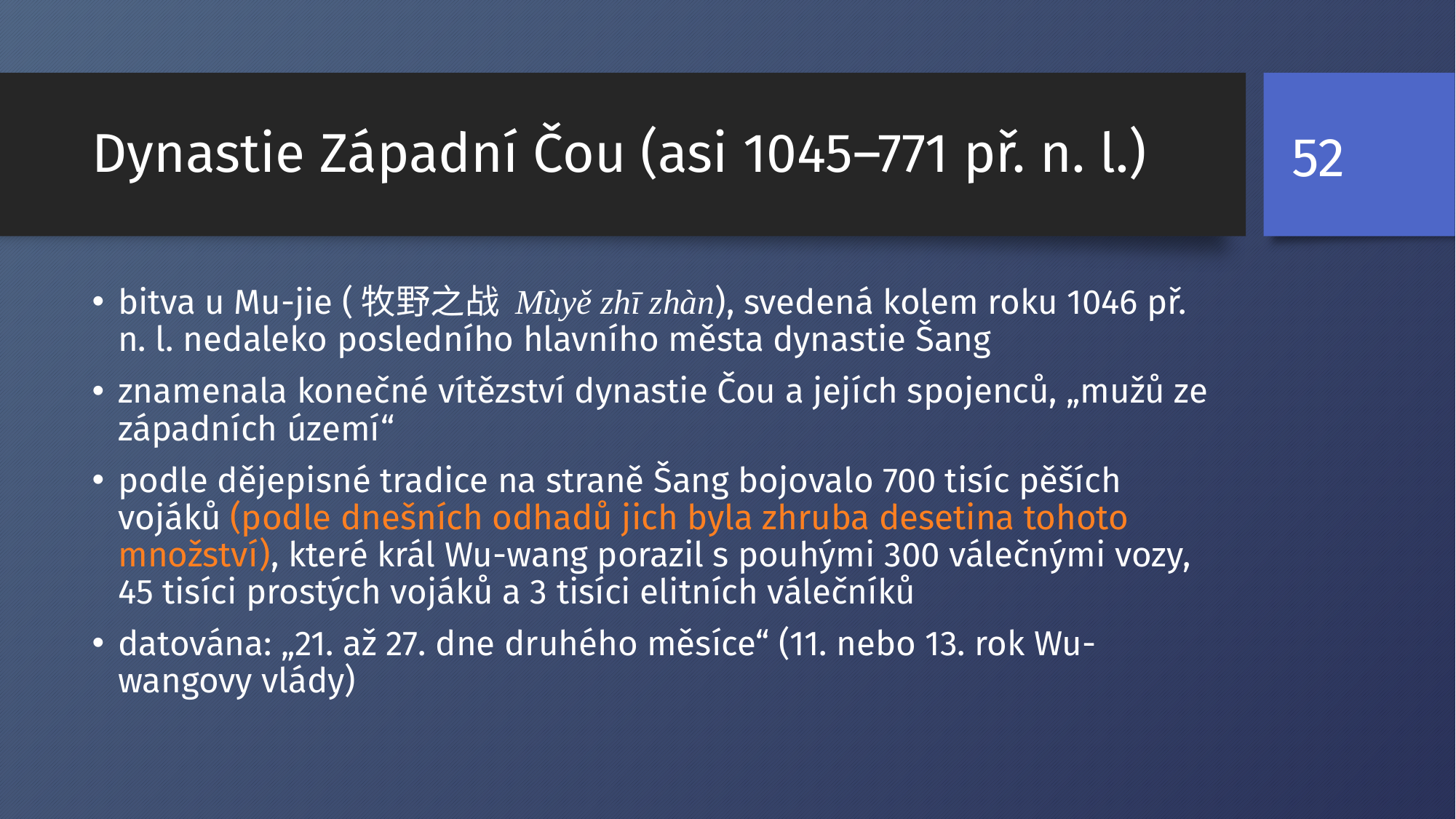

52
# Dynastie Západní Čou (asi 1045–771 př. n. l.)
bitva u Mu-jie (牧野之战 Mùyě zhī zhàn), svedená kolem roku 1046 př. n. l. nedaleko posledního hlavního města dynastie Šang
znamenala konečné vítězství dynastie Čou a jejích spojenců, „mužů ze západních území“
podle dějepisné tradice na straně Šang bojovalo 700 tisíc pěších vojáků (podle dnešních odhadů jich byla zhruba desetina tohoto množství), které král Wu-wang porazil s pouhými 300 válečnými vozy, 45 tisíci prostých vojáků a 3 tisíci elitních válečníků
datována: „21. až 27. dne druhého měsíce“ (11. nebo 13. rok Wu-wangovy vlády)